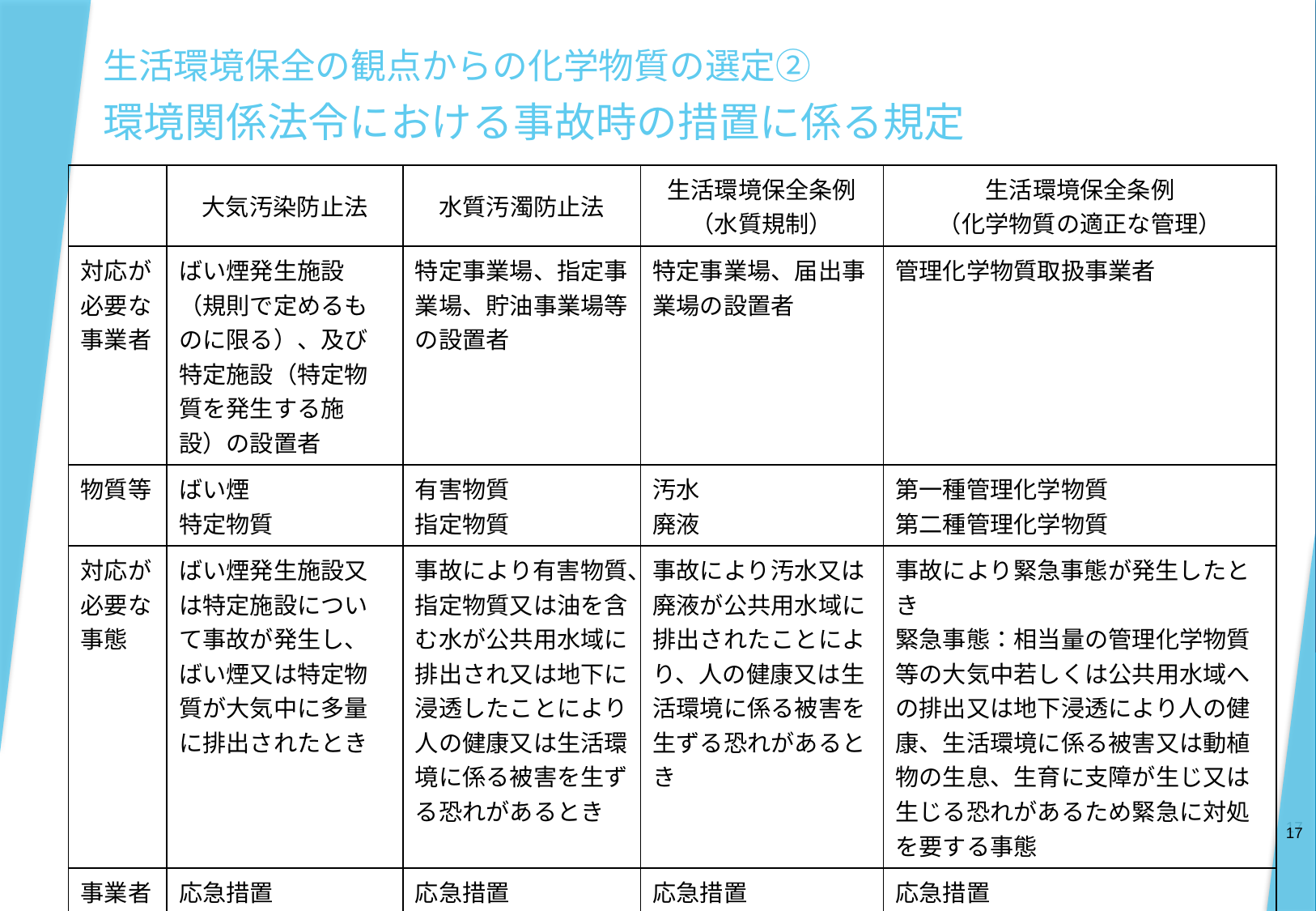

生活環境保全の観点からの化学物質の選定②
環境関係法令における事故時の措置に係る規定
|  | 大気汚染防止法 | 水質汚濁防止法 | 生活環境保全条例 （水質規制） | 生活環境保全条例 （化学物質の適正な管理） |
| --- | --- | --- | --- | --- |
| 対応が必要な事業者 | ばい煙発生施設（規則で定めるものに限る）、及び特定施設（特定物質を発生する施設）の設置者 | 特定事業場、指定事業場、貯油事業場等の設置者 | 特定事業場、届出事業場の設置者 | 管理化学物質取扱事業者 |
| 物質等 | ばい煙 特定物質 | 有害物質 指定物質 | 汚水 廃液 | 第一種管理化学物質 第二種管理化学物質 |
| 対応が必要な事態 | ばい煙発生施設又は特定施設について事故が発生し、ばい煙又は特定物質が大気中に多量に排出されたとき | 事故により有害物質、指定物質又は油を含む水が公共用水域に排出され又は地下に浸透したことにより人の健康又は生活環境に係る被害を生ずる恐れがあるとき | 事故により汚水又は廃液が公共用水域に排出されたことにより、人の健康又は生活環境に係る被害を生ずる恐れがあるとき | 事故により緊急事態が発生したとき 緊急事態：相当量の管理化学物質等の大気中若しくは公共用水域への排出又は地下浸透により人の健康、生活環境に係る被害又は動植物の生息、生育に支障が生じ又は生じる恐れがあるため緊急に対処を要する事態 |
| 事業者の対応 | 応急措置 速やかな復旧 知事への通報 | 応急措置 講じた措置等の 　　　知事への届出 | 応急措置 講じた措置等の 　　　知事への届出 | 応急措置 知事への通報 講じた措置等の知事への届出 |
| 命令等 | 事故の拡大と再発防止のための措置をとるべきことの命令 | 応急措置を講ずべきことの命令 | 応急措置を講ずべきことの命令 | 応急措置を講ずべきことの命令 必要な措置を講ずべきことの勧告 |

17
17